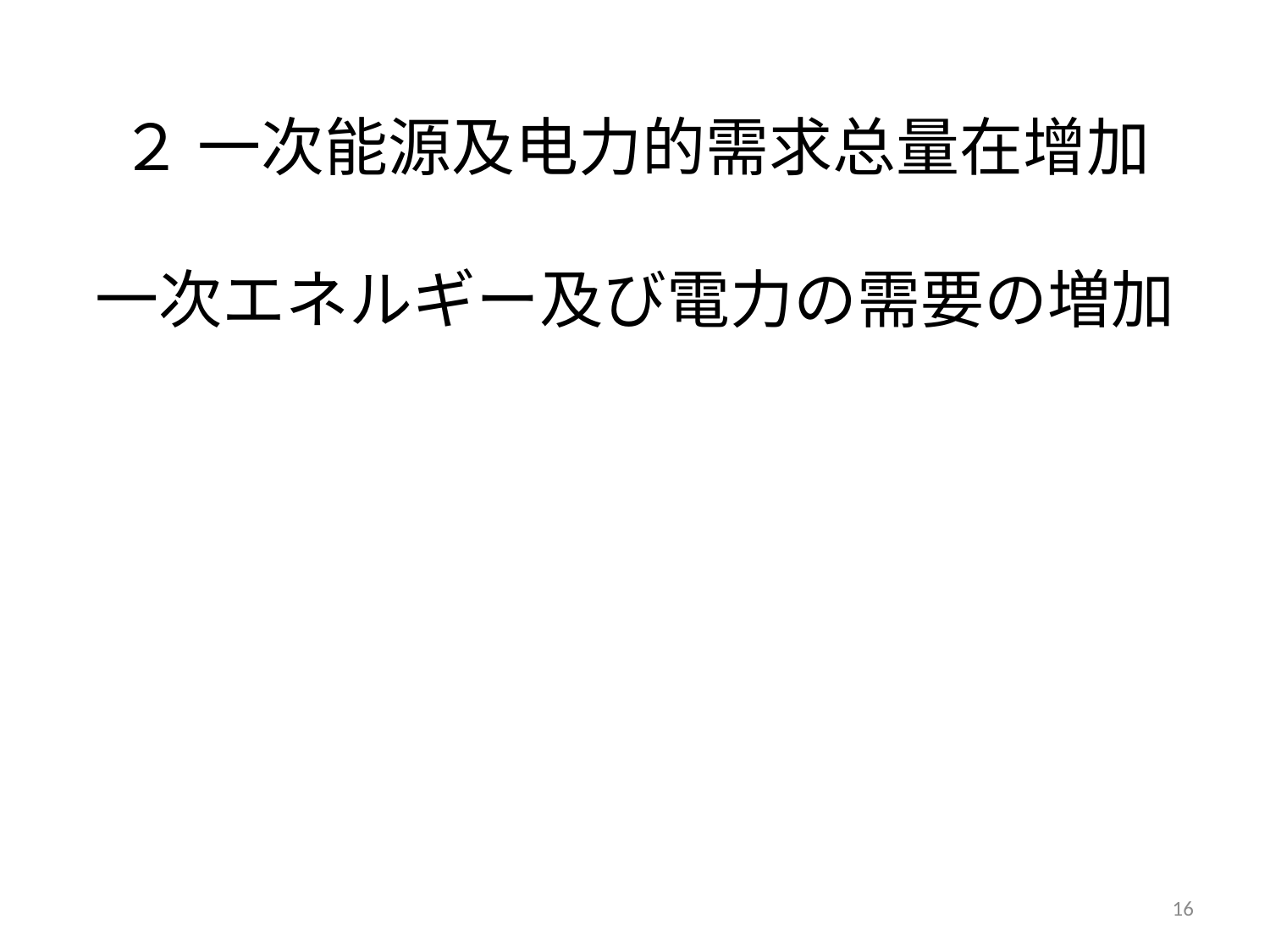

# ２ 一次能源及电力的需求总量在增加 　 一次エネルギー及び電力の需要の増加
16